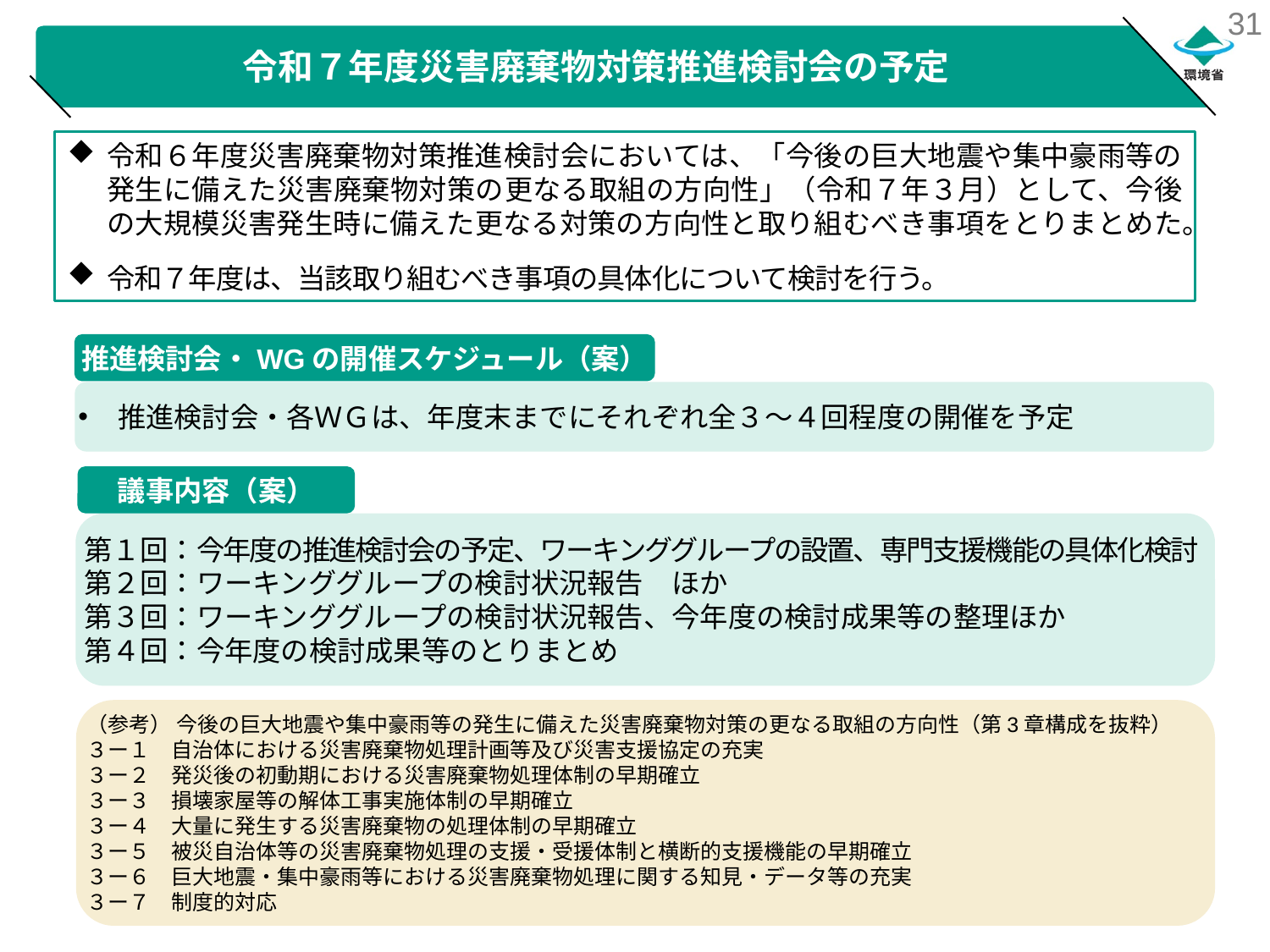

# 令和７年度災害廃棄物対策推進検討会の予定
令和６年度災害廃棄物対策推進検討会においては、「今後の巨大地震や集中豪雨等の発生に備えた災害廃棄物対策の更なる取組の方向性」（令和７年３月）として、今後の大規模災害発生時に備えた更なる対策の方向性と取り組むべき事項をとりまとめた。
令和７年度は、当該取り組むべき事項の具体化について検討を行う。
推進検討会・WGの開催スケジュール（案）
推進検討会・各ＷＧは、年度末までにそれぞれ全３～４回程度の開催を予定
議事内容（案）
第１回：今年度の推進検討会の予定、ワーキンググループの設置、専門支援機能の具体化検討
第２回：ワーキンググループの検討状況報告　ほか
第３回：ワーキンググループの検討状況報告、今年度の検討成果等の整理ほか
第４回：今年度の検討成果等のとりまとめ
（参考） 今後の巨大地震や集中豪雨等の発生に備えた災害廃棄物対策の更なる取組の方向性（第3章構成を抜粋）
３ー１　自治体における災害廃棄物処理計画等及び災害支援協定の充実
３ー２　発災後の初動期における災害廃棄物処理体制の早期確立
３ー３　損壊家屋等の解体工事実施体制の早期確立
３ー４　大量に発生する災害廃棄物の処理体制の早期確立
３ー５　被災自治体等の災害廃棄物処理の支援・受援体制と横断的支援機能の早期確立
３ー６　巨大地震・集中豪雨等における災害廃棄物処理に関する知見・データ等の充実
３ー７　制度的対応